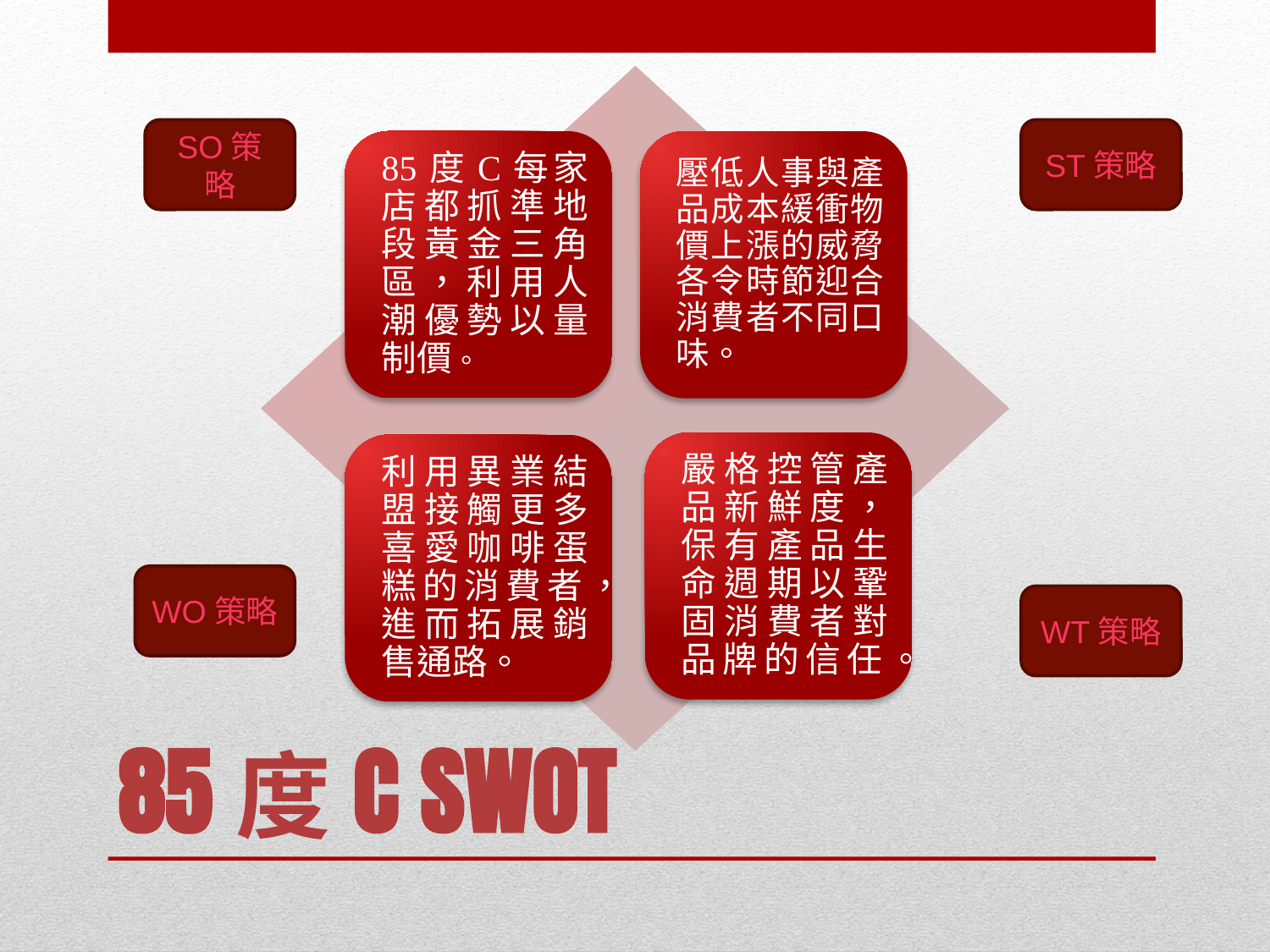

85度C每家店都抓準地段黃金三角區，利用人潮優勢以量制價。
壓低人事與產品成本緩衝物價上漲的威脅各令時節迎合消費者不同口味。
利用異業結盟接觸更多喜愛咖啡蛋糕的消費者，進而拓展銷售通路。
嚴格控管產品新鮮度，保有產品生命週期以鞏固消費者對品牌的信任。
SO策略
ST策略
WO策略
WT策略
# 85度C SWOT